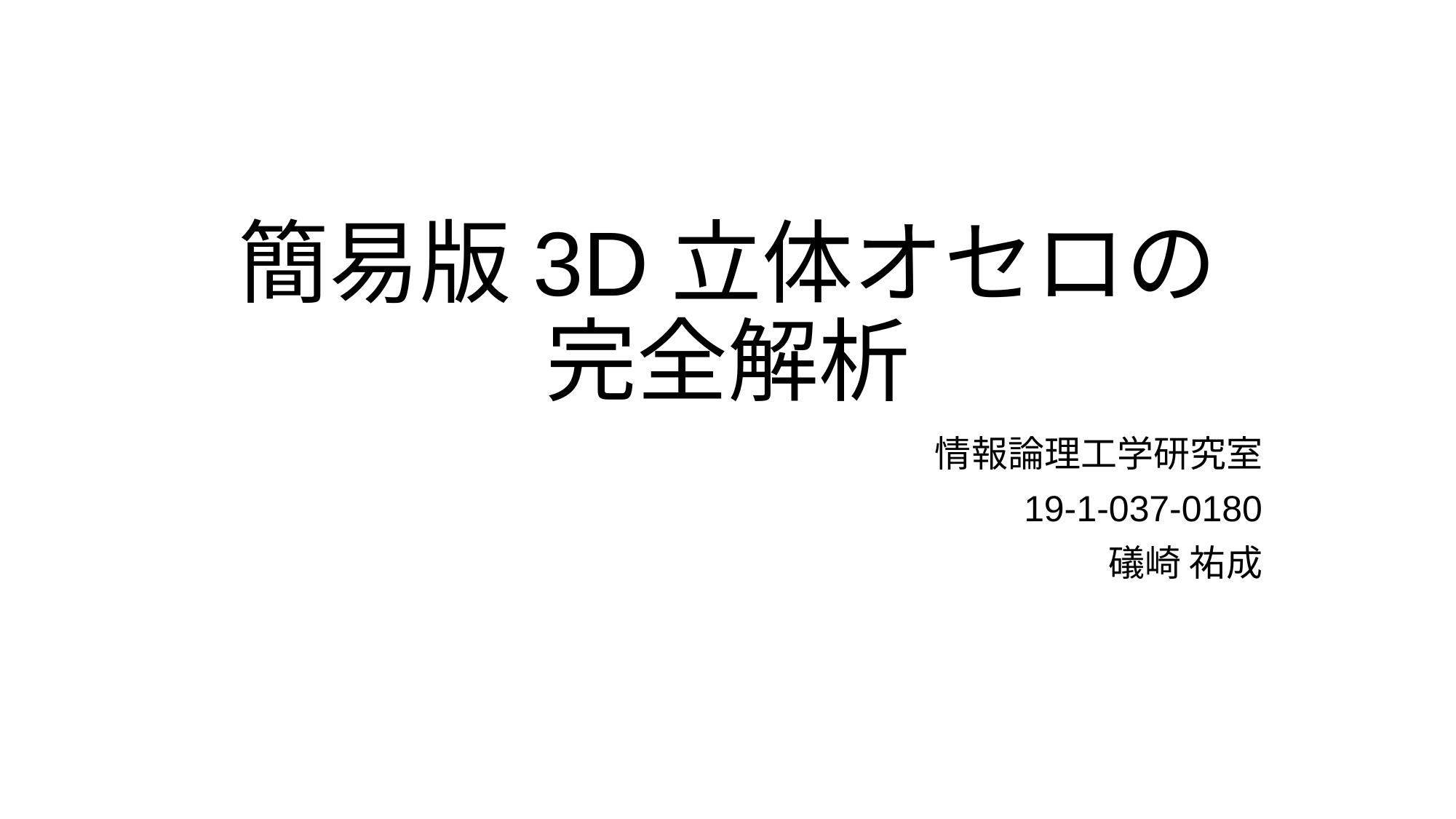

# 簡易版3D立体オセロの 完全解析
情報論理工学研究室
19-1-037-0180
礒崎 祐成